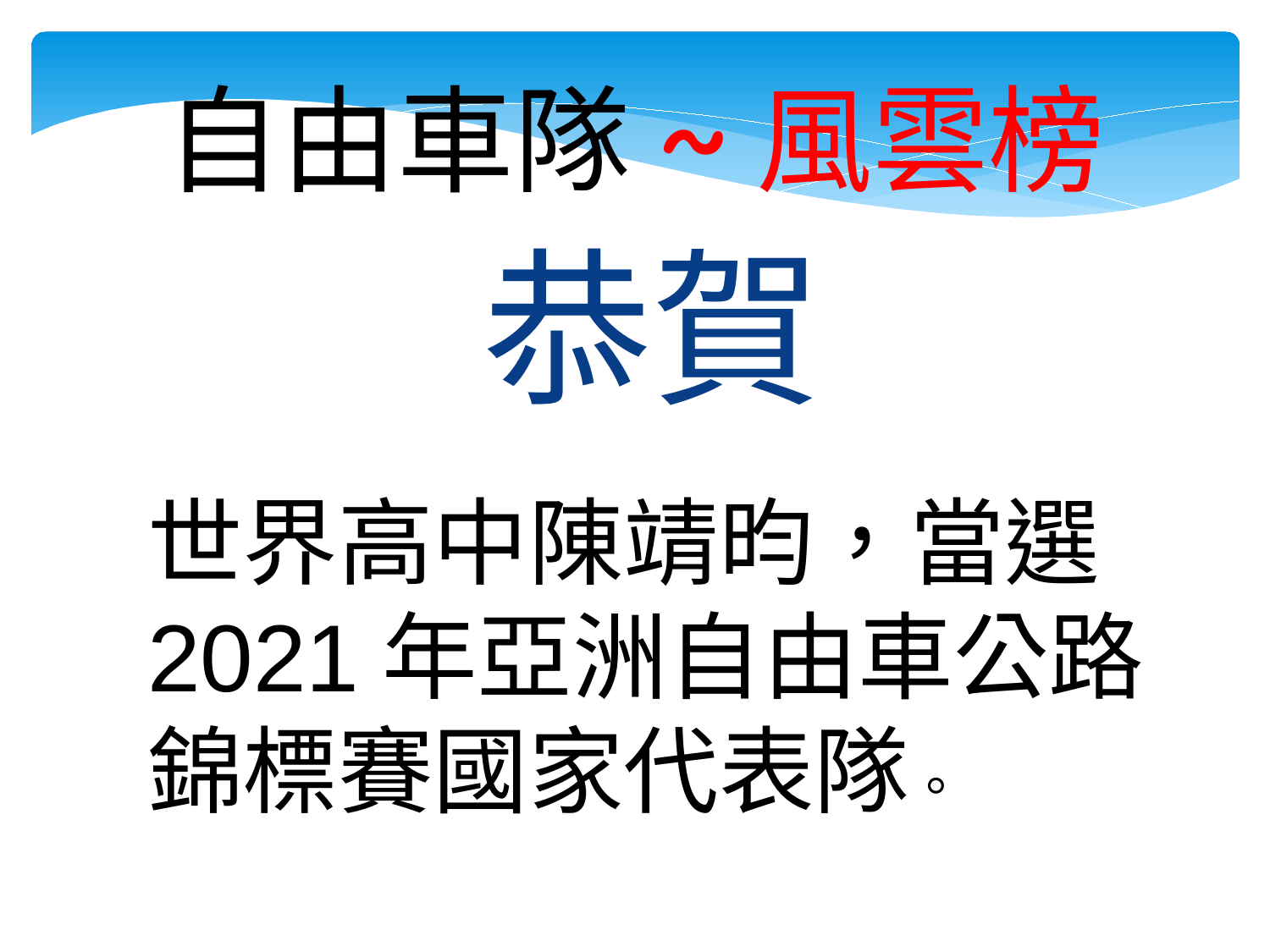

自由車隊~風雲榜
恭賀

世界高中陳靖昀，當選2021年亞洲自由車公路錦標賽國家代表隊。